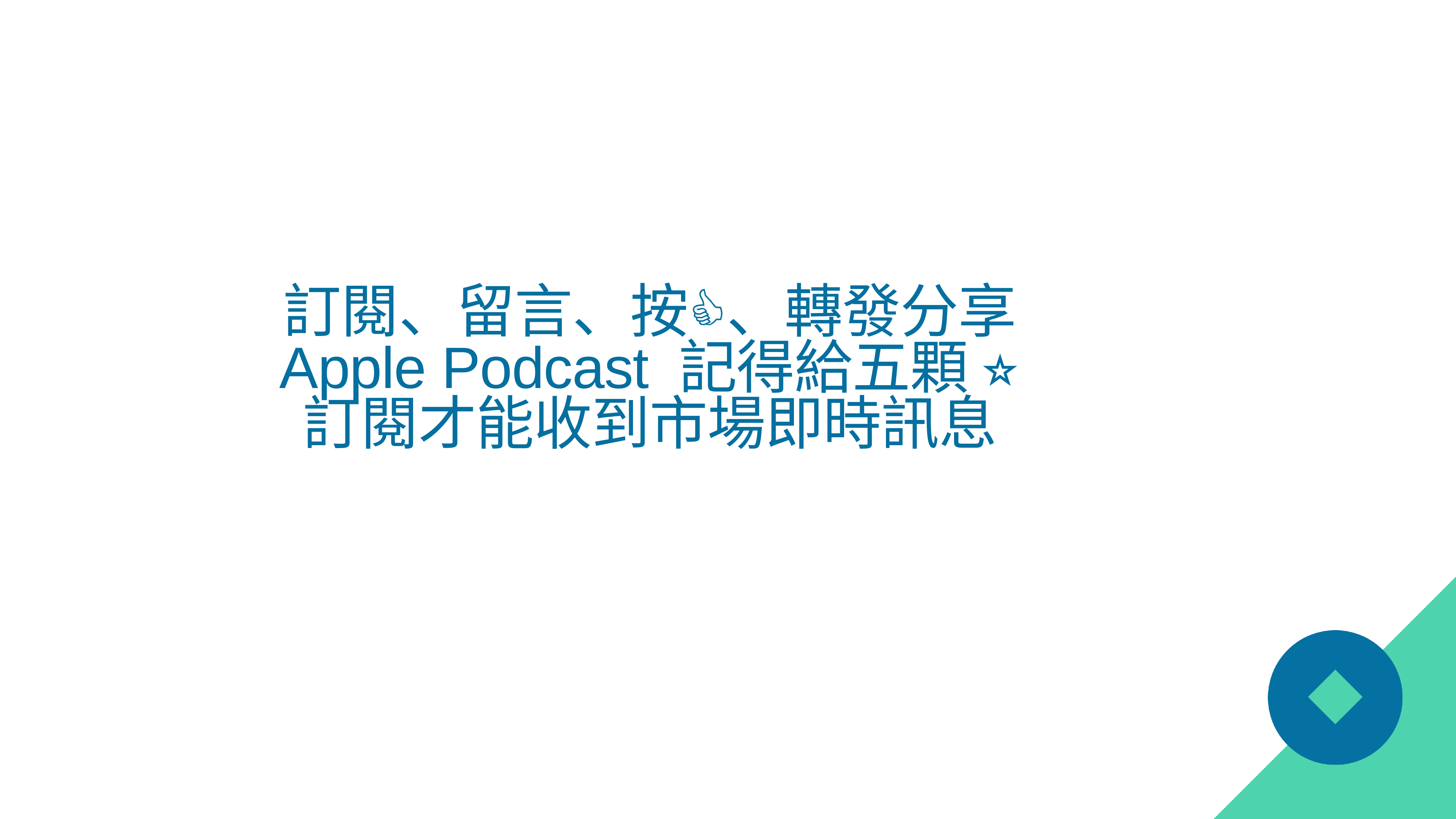

# 訂閱、留言、按👍、轉發分享
Apple Podcast 記得給五顆 ⭐️
訂閱才能收到市場即時訊息